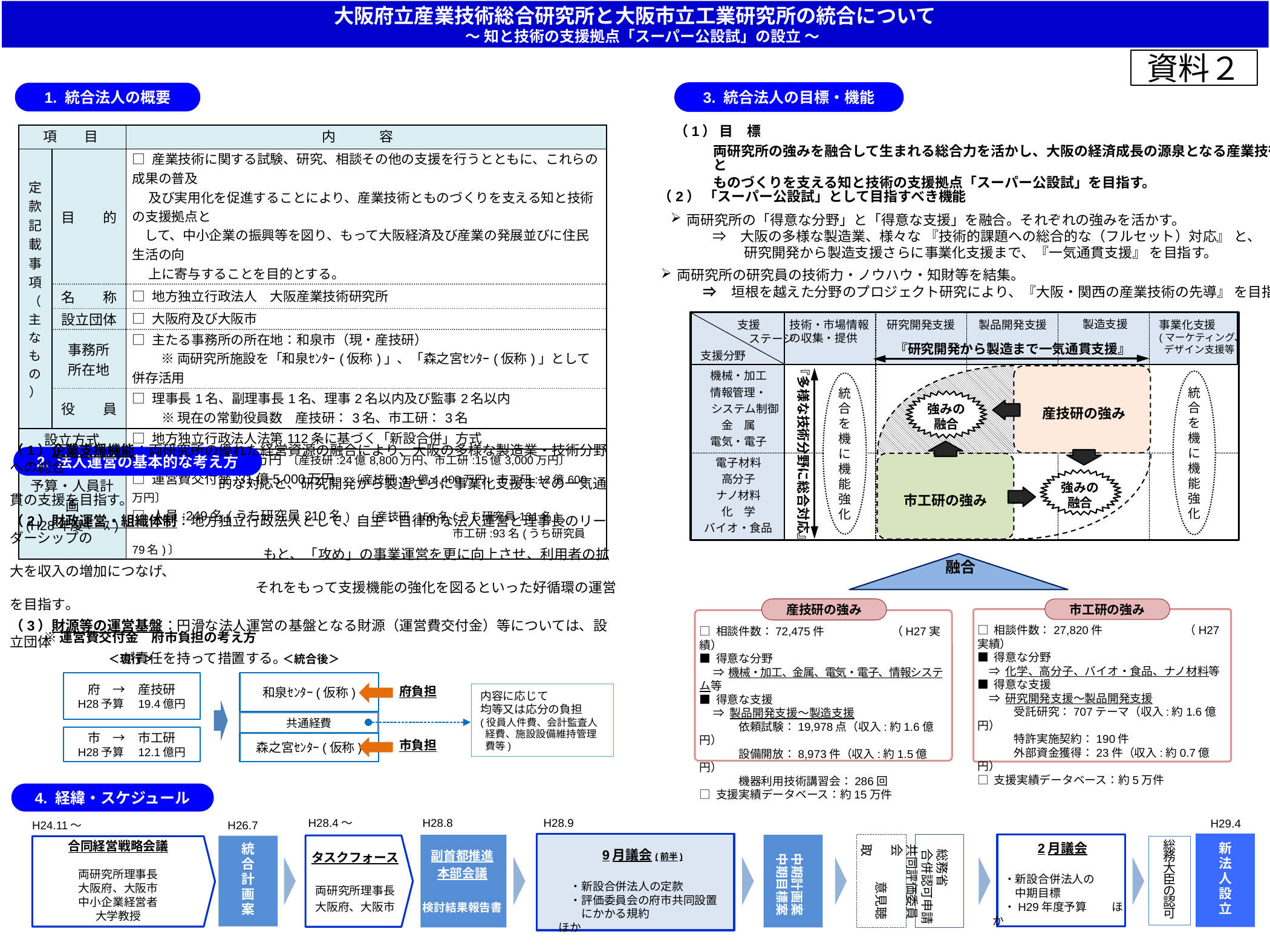

大阪府立産業技術総合研究所と大阪市立工業研究所の統合について
　～ 知と技術の支援拠点「スーパー公設試」の設立 ～
資料２
3. 統合法人の目標・機能
1. 統合法人の概要
（1） 目　標
| 項　　目 |  | 内 　 　容 |
| --- | --- | --- |
| 定款記載事項（主なもの） | 目　　的 | □ 産業技術に関する試験、研究、相談その他の支援を行うとともに、これらの成果の普及 　 及び実用化を促進することにより、産業技術とものづくりを支える知と技術の支援拠点と して、中小企業の振興等を図り、もって大阪経済及び産業の発展並びに住民生活の向 　 上に寄与することを目的とする。 |
|  | 名　　称 | □ 地方独立行政法人　大阪産業技術研究所 |
|  | 設立団体 | □ 大阪府及び大阪市 |
|  | 事務所 所在地 | □ 主たる事務所の所在地：和泉市（現・産技研） 　　 ※ 両研究所施設を「和泉ｾﾝﾀｰ(仮称)」、「森之宮ｾﾝﾀｰ(仮称)」として併存活用 |
|  | 役　　員 | □ 理事長1名、副理事長1名、理事2名以内及び監事2名以内 　　 ※ 現在の常勤役員数　産技研：3名、市工研：3名 |
| 設立方式 |  | □ 地方独立行政法人法第112条に基づく「新設合併」方式 |
| 予算・人員計画 (H28年度ﾍﾞｰｽ) |  | □ 予算:40億1,800万円 〔産技研:24億8,800万円、市工研:15億3,000万円〕 □ 運営費交付金:31億5,000万円　 〔産技研:19億4,400万円、市工研:12億600万円〕　　 □ 人員:249名(うち研究員210名) 〔産技研:156名(うち研究員131名)、 　　 　　　　　　　　　　　　　　　　　　　　　　　　　　市工研:93名(うち研究員79名)〕 |
両研究所の強みを融合して生まれる総合力を活かし、大阪の経済成長の源泉となる産業技術と
ものづくりを支える知と技術の支援拠点「スーパー公設試」を目指す。
（2） 「スーパー公設試」として目指すべき機能
両研究所の「得意な分野」と「得意な支援」を融合。それぞれの強みを活かす。
　　　　⇒　大阪の多様な製造業、様々な 『技術的課題への総合的な（フルセット）対応』 と、
　　 　　　　研究開発から製造支援さらに事業化支援まで、『一気通貫支援』 を目指す。
両研究所の研究員の技術力・ノウハウ・知財等を結集。
　　　　⇒　垣根を越えた分野のプロジェクト研究により、『大阪・関西の産業技術の先導』 を目指す。

製造支援

技術・市場情報の収集・提供
製品開発支援
事業化支援
(マーケティング、
 デザイン支援等)
支援
　ステージ
研究開発支援

支援分野
『研究開発から製造まで一気通貫支援』
『多様な技術分野に総合対応』

機械・加工
情報管理・
    システム制御
金　属
電気・電子

統合を機に機能強化
統合を機に機能強化

強みの
融合
産技研の強み

電子材料
高分子
ナノ材料
化　学
バイオ・食品

強みの
融合
市工研の強み

2. 法人運営の基本的な考え方
（1）企業支援機能：両研究所の優れた経営資源の融合により、大阪の多様な製造業・技術分野への総合
　　　　　　　　　　　　　　　的な対応と、研究開発から製造さらに事業化支援までの一気通貫の支援を目指す。

（2）財政運営・組織体制：地方独立行政法人として、自主・自律的な法人運営と理事長のリーダーシップの
　　　　　　　　　　　　　　　　 　　もと、「攻め」の事業運営を更に向上させ、利用者の拡大を収入の増加につなげ、
　　　　　　　　　　　　　　　　　   それをもって支援機能の強化を図るといった好循環の運営を目指す｡

（3）財源等の運営基盤：円滑な法人運営の基盤となる財源（運営費交付金）等については、設立団体
                                  が責任を持って措置する。
融合

産技研の強み
市工研の強み

□ 相談件数：27,820件　　 　　　　　（H27実績）
■ 得意な分野
　⇒  化学、高分子、バイオ・食品、ナノ材料等
■ 得意な支援
　⇒  研究開発支援～製品開発支援
　 　　受託研究：707テーマ（収入:約1.6億円）
　 　　特許実施契約：190件
　　 　外部資金獲得：23件（収入:約0.7億円）
□ 支援実績データベース：約5万件

□ 相談件数：72,475件    　　　　　（H27実績）
■ 得意な分野
　 ⇒  機械・加工、金属、電気・電子、情報システム等
■ 得意な支援
　 ⇒  製品開発支援～製造支援
　 　　 依頼試験：19,978点（収入:約1.6億円）
　 　　 設備開放：8,973件（収入:約1.5億円）
　 　　 機器利用技術講習会：286回
□ 支援実績データベース：約15万件
　     ※ 運営費交付金　府市負担の考え方
＜現行＞
＜統合後＞
府　→　産技研
H28予算　19.4億円
市　→　市工研
H28予算　12.1億円
和泉ｾﾝﾀｰ(仮称)
森之宮ｾﾝﾀｰ(仮称)
共通経費
府負担

市負担
内容に応じて
均等又は応分の負担
(役員人件費、会計監査人
 経費、施設設備維持管理
 費等)

4. 経緯・スケジュール
H28.9

H29.4

H24.11～

H26.7

合同経営戦略会議

両研究所理事長
大阪府、大阪市
中小企業経営者
大学教授

新
法
人
設
立
2月議会

　・新設合併法人の
　　中期目標
　・H29年度予算　　 ほか

統
合
計
画
案
9月議会(前半)

　・新設合併法人の定款
　・評価委員会の府市共同設置
　　にかかる規約　　　　　　  ほか
中期計画案
中期目標案
タスクフォース

両研究所理事長
大阪府、大阪市

H28.8

H28.4～

共同評価委員会
　　　意見聴取
総務大臣
の
認可
総務省
合併認可申請
副首都推進
本部会議

検討結果報告書